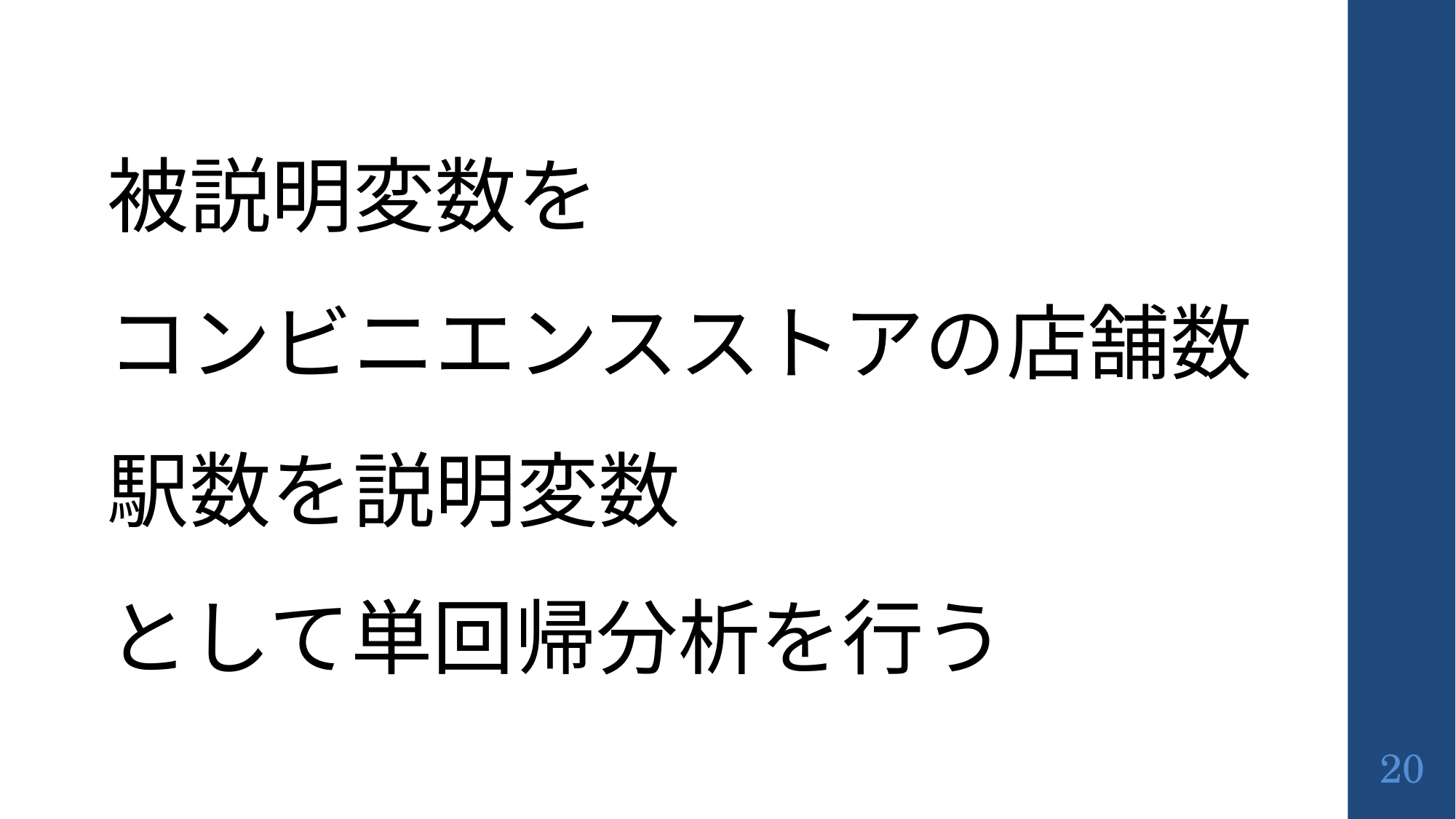

被説明変数を
コンビニエンスストアの店舗数
駅数を説明変数
として単回帰分析を行う
20